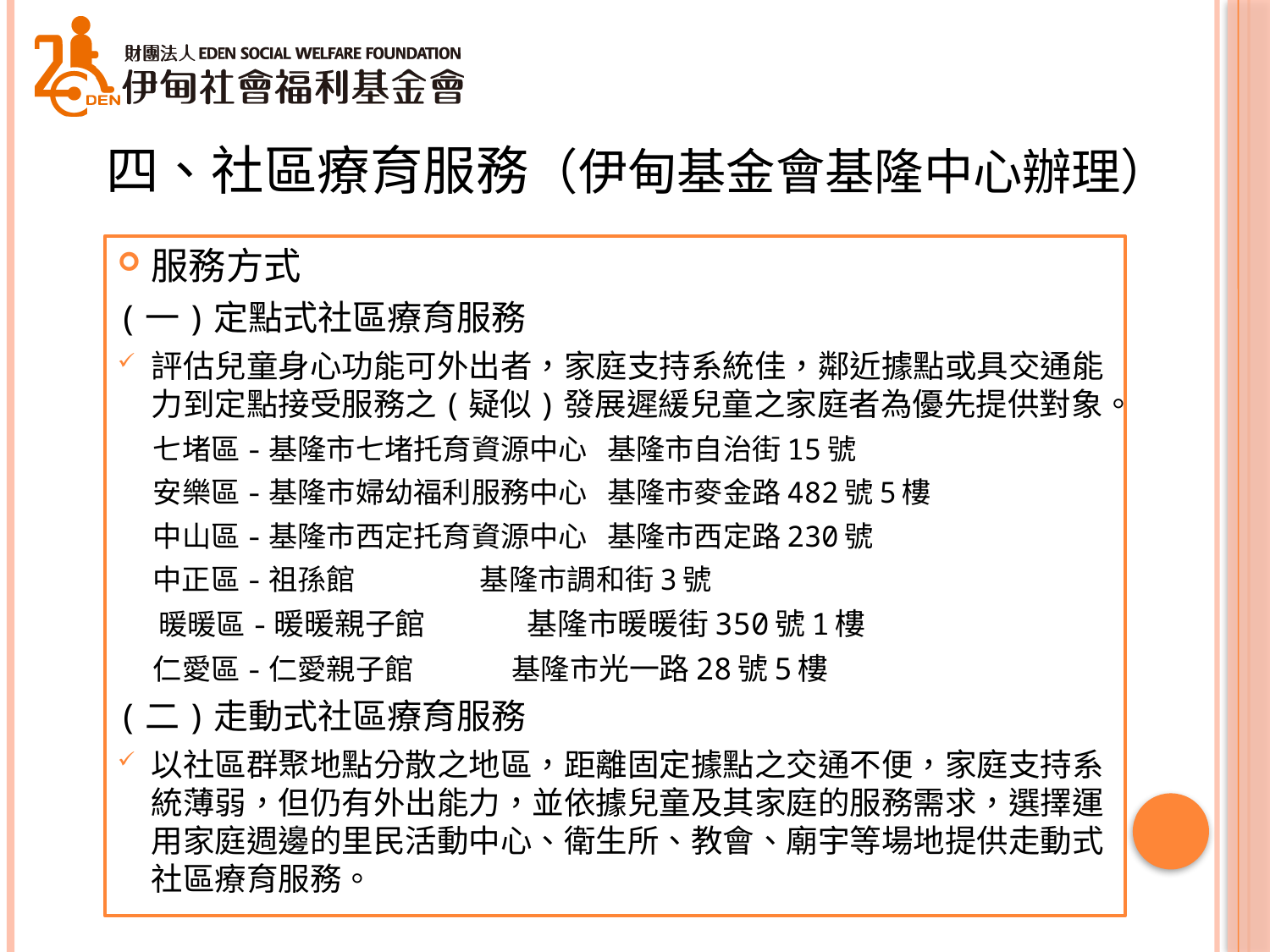

# 四、社區療育服務（伊甸基金會基隆中心辦理）
服務方式
(一)定點式社區療育服務
評估兒童身心功能可外出者，家庭支持系統佳，鄰近據點或具交通能力到定點接受服務之(疑似)發展遲緩兒童之家庭者為優先提供對象。
　 七堵區-基隆市七堵托育資源中心   基隆市自治街15號
　 安樂區-基隆市婦幼福利服務中心   基隆市麥金路482號5樓
　 中山區-基隆市西定托育資源中心   基隆市西定路230號
　 中正區-祖孫館                   基隆市調和街3號
 　暖暖區-暖暖親子館               基隆市暖暖街350號1樓
　 仁愛區-仁愛親子館               基隆市光一路28號5樓
(二)走動式社區療育服務
以社區群聚地點分散之地區，距離固定據點之交通不便，家庭支持系統薄弱，但仍有外出能力，並依據兒童及其家庭的服務需求，選擇運用家庭週邊的里民活動中心、衛生所、教會、廟宇等場地提供走動式社區療育服務。
10